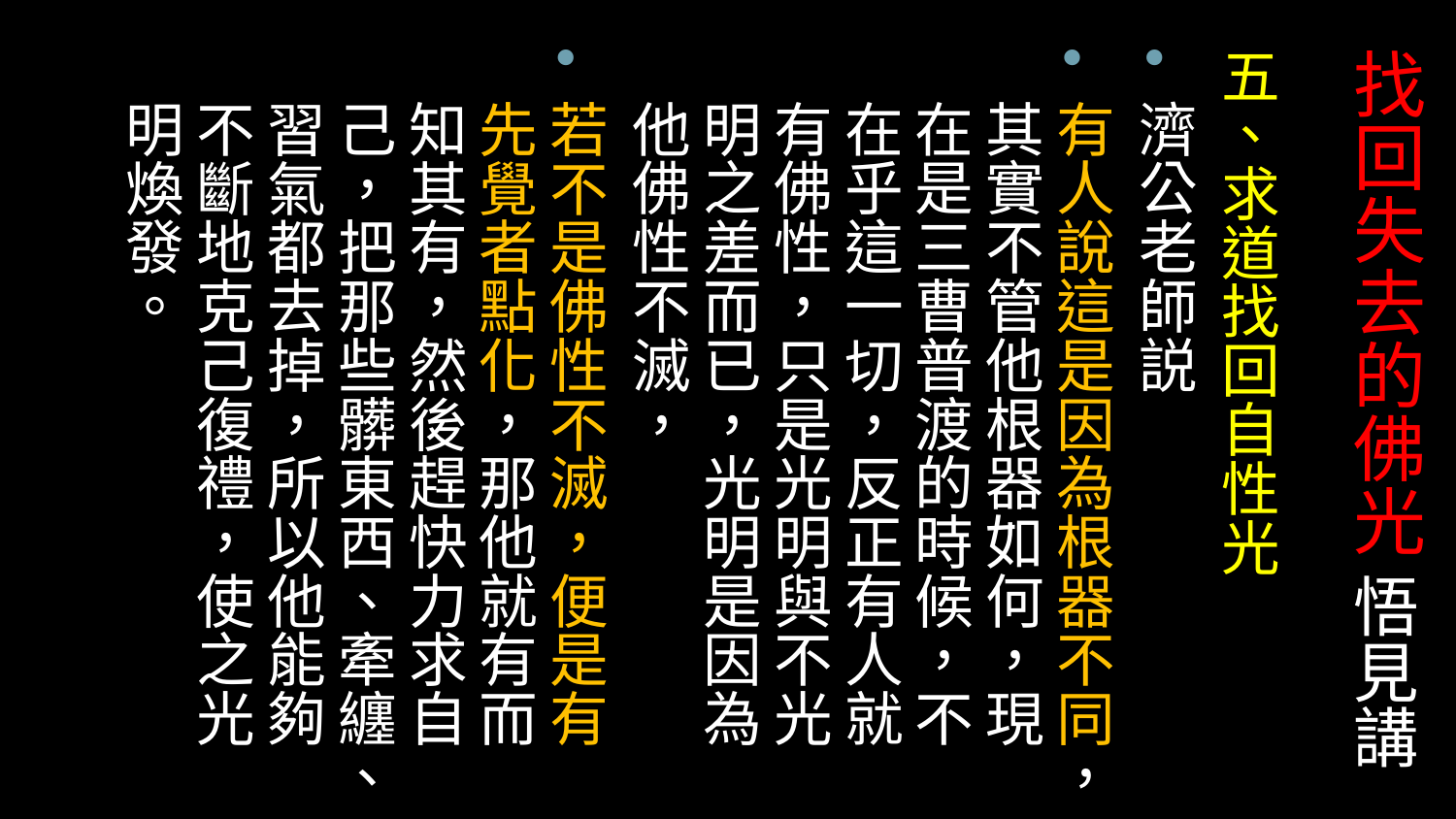

# 找回失去的佛光 悟見講
五、求道找回自性光
濟公老師説
有人說這是因為根器不同，其實不管他根器如何，現在是三曹普渡的時候，不在乎這一切，反正有人就有佛性，只是光明與不光明之差而已，光明是因為他佛性不滅，
若不是佛性不滅，便是有先覺者點化，那他就有而知其有，然後趕快力求自己，把那些髒東西、牽纏、習氣都去掉，所以他能夠不斷地克己復禮，使之光明煥發。